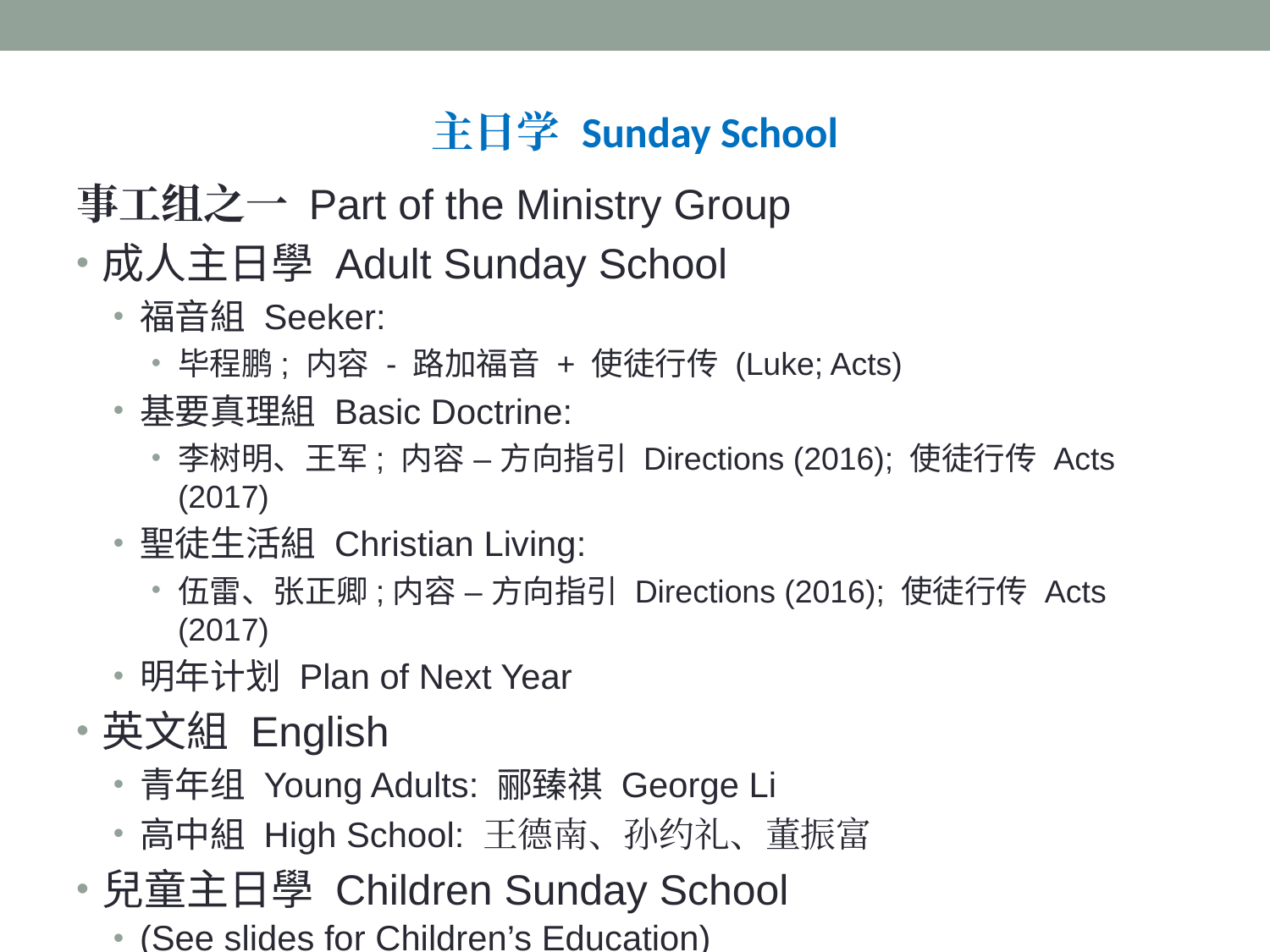

# 主日学 Sunday School
事工组之一 Part of the Ministry Group
成人主日學 Adult Sunday School
福音組 Seeker:
毕程鹏; 内容 - 路加福音 + 使徒行传 (Luke; Acts)
基要真理組 Basic Doctrine:
李树明、王军; 内容 – 方向指引 Directions (2016); 使徒行传 Acts (2017)
聖徒生活組 Christian Living:
伍雷、张正卿;内容 – 方向指引 Directions (2016); 使徒行传 Acts (2017)
明年计划 Plan of Next Year
英文組 English
青年组 Young Adults: 郦臻祺 George Li
高中組 High School: 王德南、孙约礼、董振富
兒童主日學 Children Sunday School
(See slides for Children’s Education)